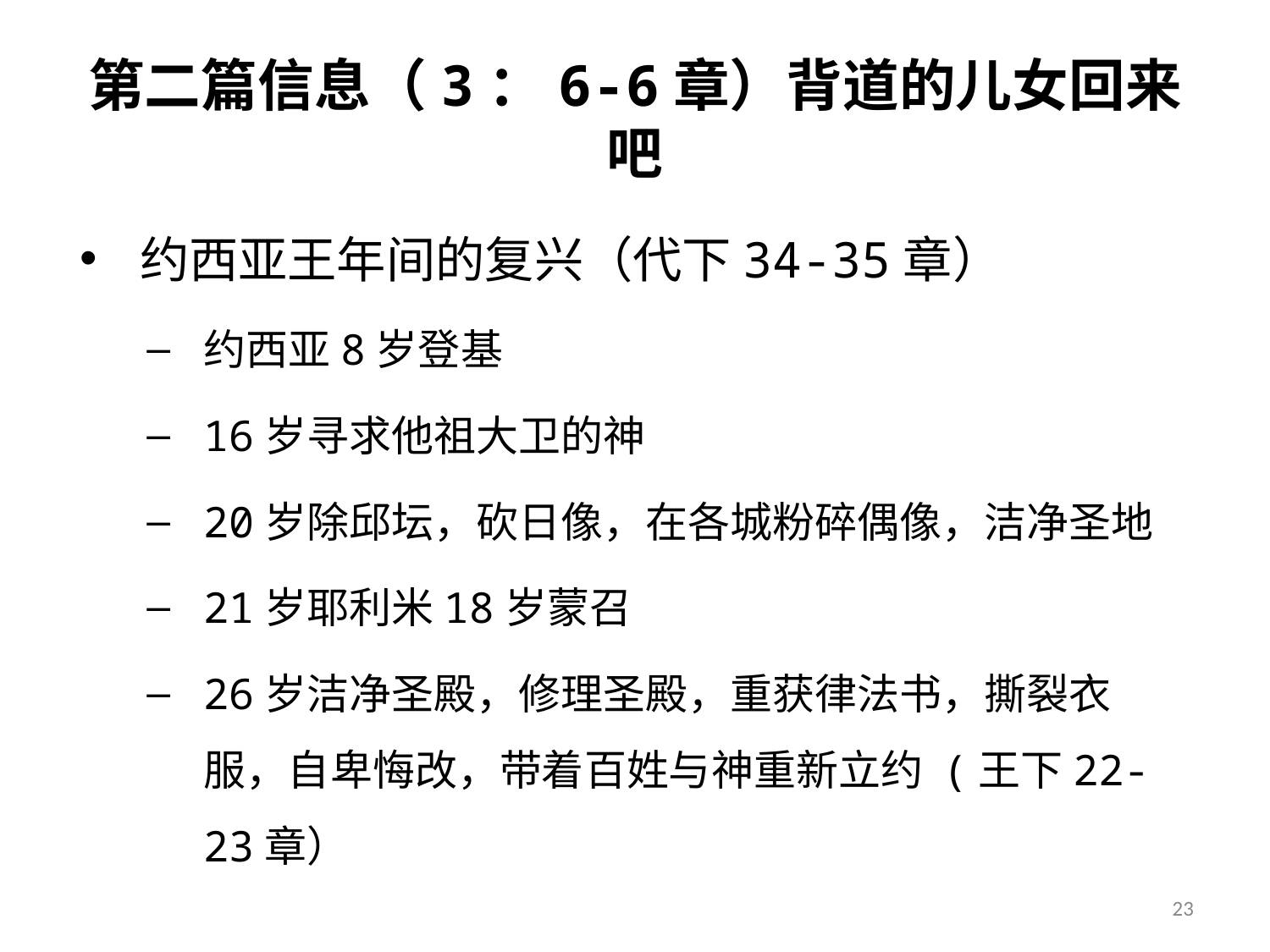

# 第二篇信息（3：6-6章）背道的儿女回来吧
约西亚王年间的复兴（代下34-35章）
约西亚8岁登基
16岁寻求他祖大卫的神
20岁除邱坛，砍日像，在各城粉碎偶像，洁净圣地
21岁耶利米18岁蒙召
26岁洁净圣殿，修理圣殿，重获律法书，撕裂衣服，自卑悔改，带着百姓与神重新立约 (王下22-23章）
23